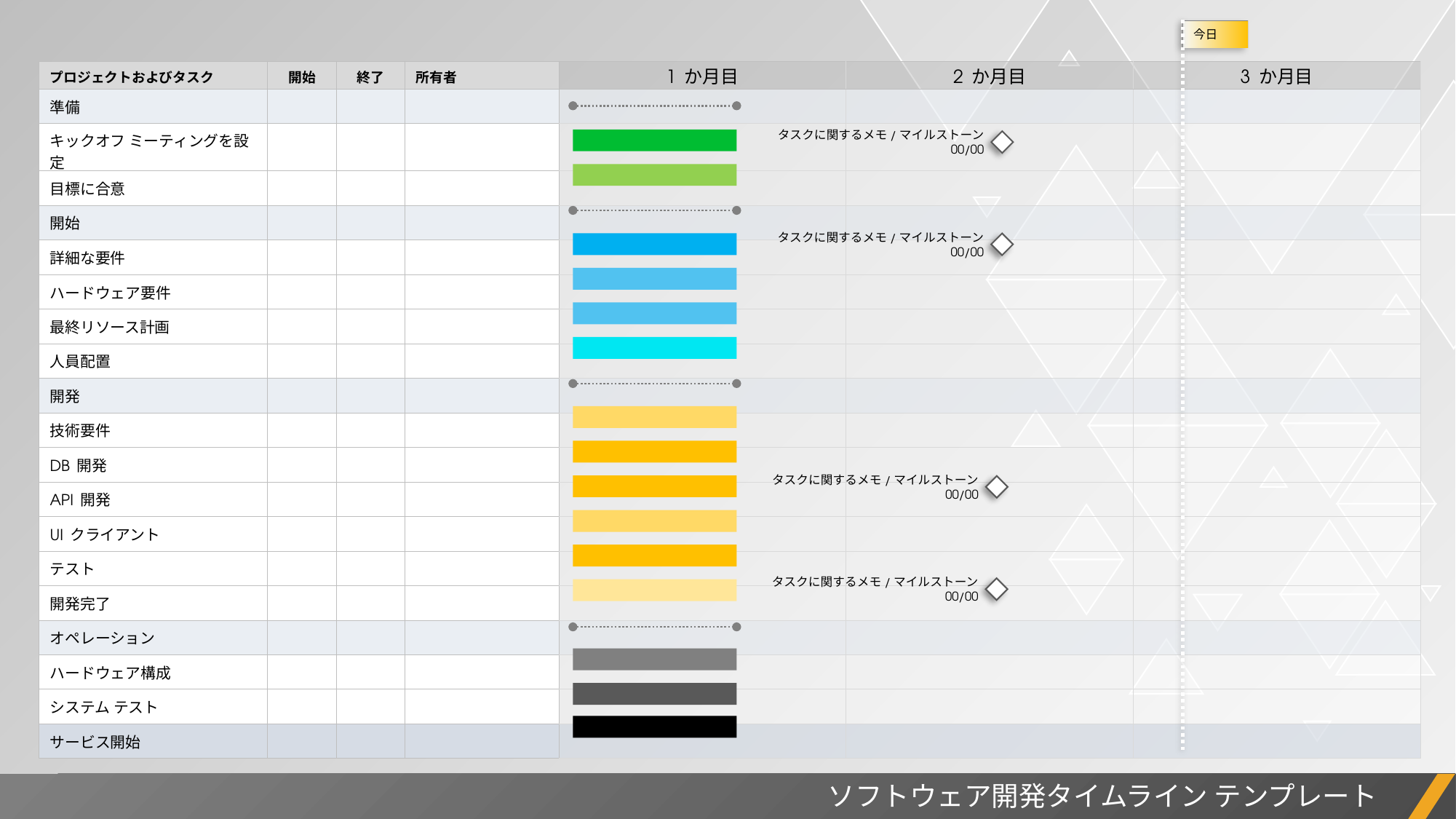

今日
| プロジェクトおよびタスク | 開始 | 終了 | 所有者 | 1 か月目 | 2 か月目 | 3 か月目 |
| --- | --- | --- | --- | --- | --- | --- |
| 準備 |  |  |  |  |  |  |
| キックオフ ミーティングを設定 |  |  |  |  |  |  |
| 目標に合意 |  |  |  |  |  |  |
| 開始 |  |  |  |  |  |  |
| 詳細な要件 |  |  |  |  |  |  |
| ハードウェア要件 |  |  |  |  |  |  |
| 最終リソース計画 |  |  |  |  |  |  |
| 人員配置 |  |  |  |  |  |  |
| 開発 |  |  |  |  |  |  |
| 技術要件 |  |  |  |  |  |  |
| DB 開発 |  |  |  |  |  |  |
| API 開発 |  |  |  |  |  |  |
| UI クライアント |  |  |  |  |  |  |
| テスト |  |  |  |  |  |  |
| 開発完了 |  |  |  |  |  |  |
| オペレーション |  |  |  |  |  |  |
| ハードウェア構成 |  |  |  |  |  |  |
| システム テスト |  |  |  |  |  |  |
| サービス開始 |  |  |  |  |  |  |
タスクに関するメモ/マイルストーン 00/00

タスクに関するメモ/マイルストーン 00/00

タスクに関するメモ/マイルストーン 00/00

タスクに関するメモ/マイルストーン 00/00

ソフトウェア開発タイムライン テンプレート